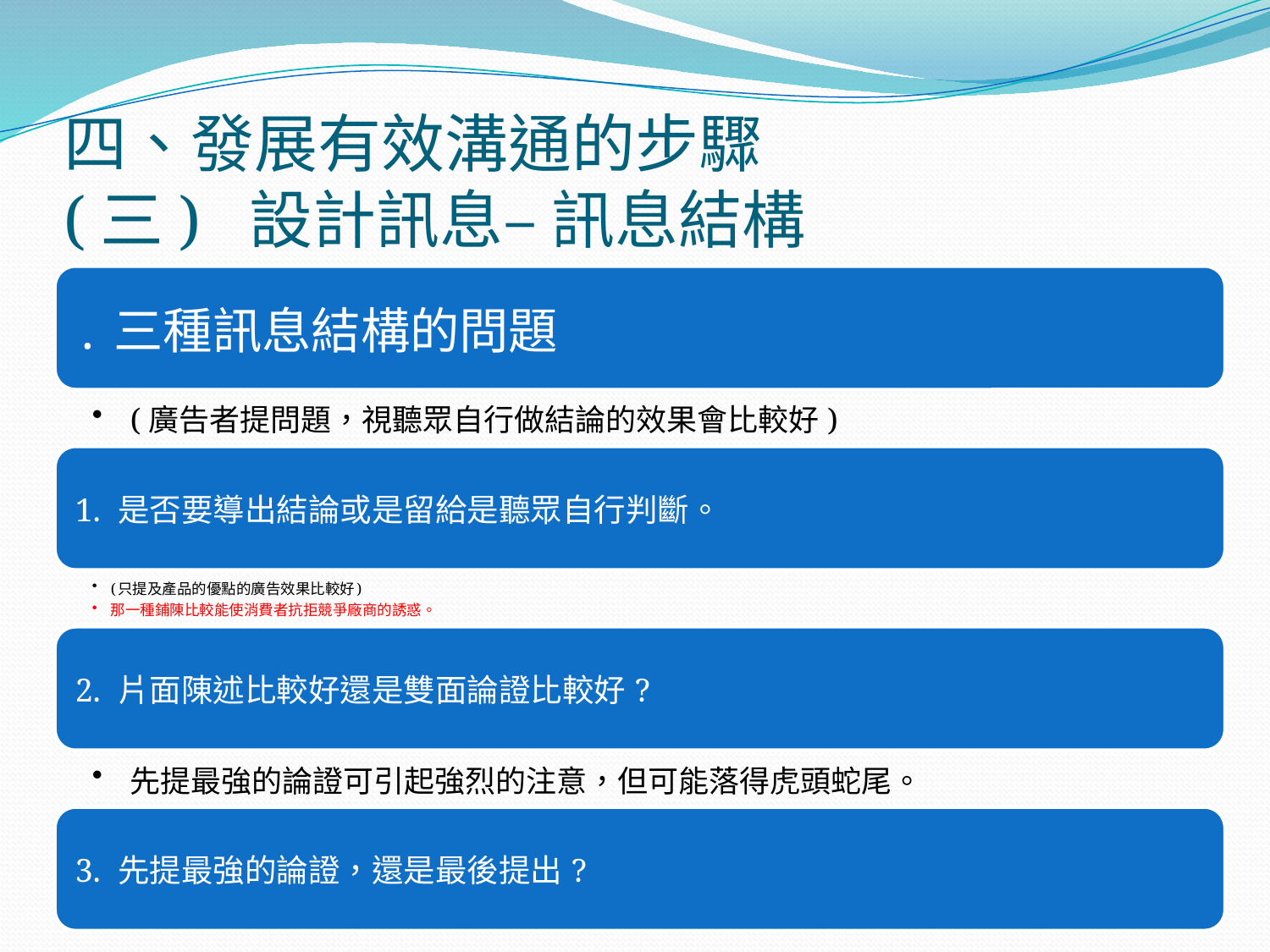

# 四、發展有效溝通的步驟 (三)  設計訊息– 訊息結構
․三種訊息結構的問題
(廣告者提問題，視聽眾自行做結論的效果會比較好)
2. 片面陳述比較好還是雙面論證比較好?
(只提及產品的優點的廣告效果比較好)
那一種鋪陳比較能使消費者抗拒競爭廠商的誘惑。
3. 先提最強的論證，還是最後提出?
先提最強的論證可引起強烈的注意，但可能落得虎頭蛇尾。
1. 是否要導出結論或是留給是聽眾自行判斷。
21